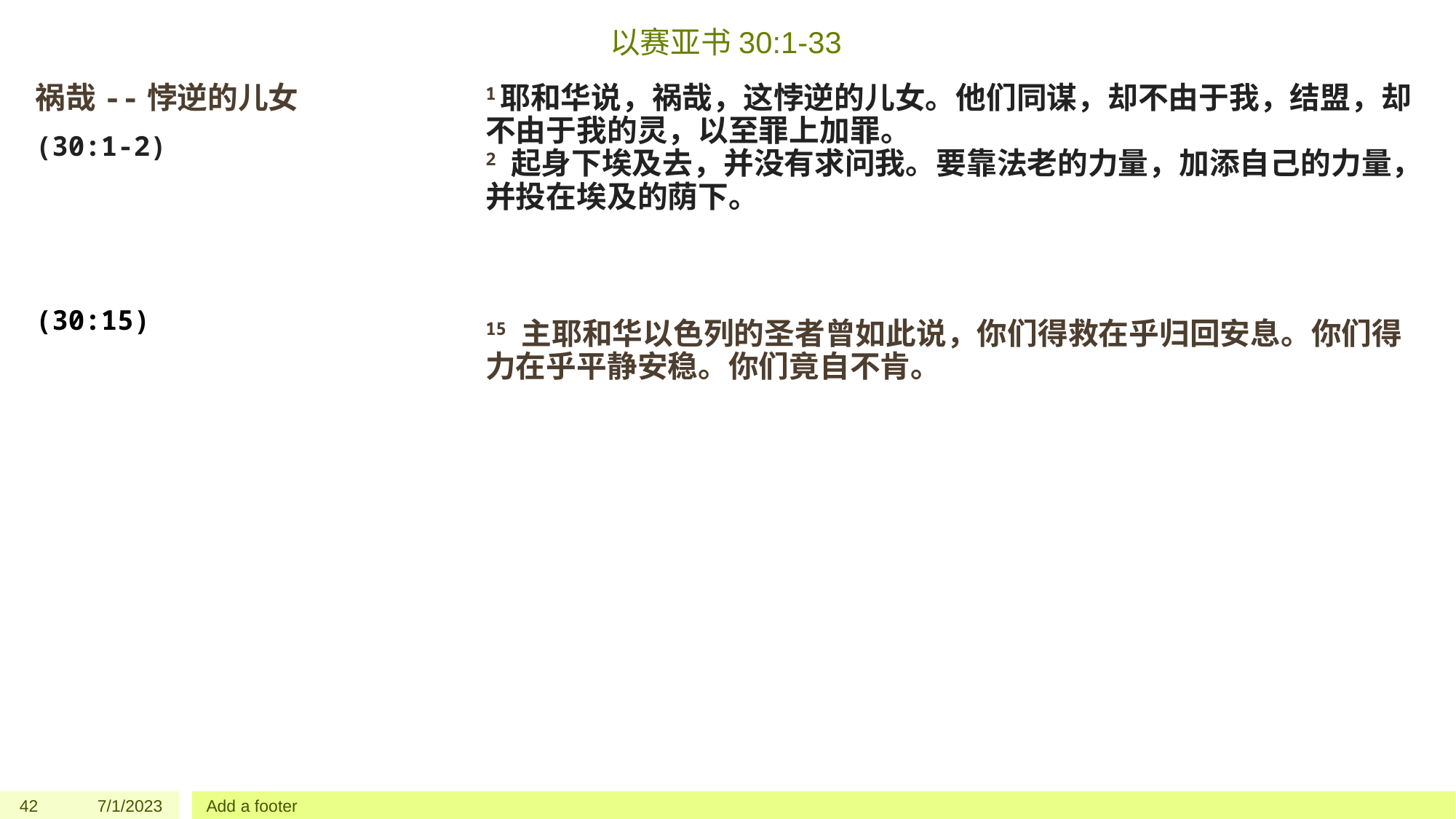

# 以赛亚书30:1-33
祸哉--悖逆的儿女
(30:1-2)

(30:15)

1耶和华说，祸哉，这悖逆的儿女。他们同谋，却不由于我，结盟，却不由于我的灵，以至罪上加罪。
2 起身下埃及去，并没有求问我。要靠法老的力量，加添自己的力量，并投在埃及的荫下。

15 主耶和华以色列的圣者曾如此说，你们得救在乎归回安息。你们得力在乎平静安稳。你们竟自不肯。
42
7/1/2023
Add a footer